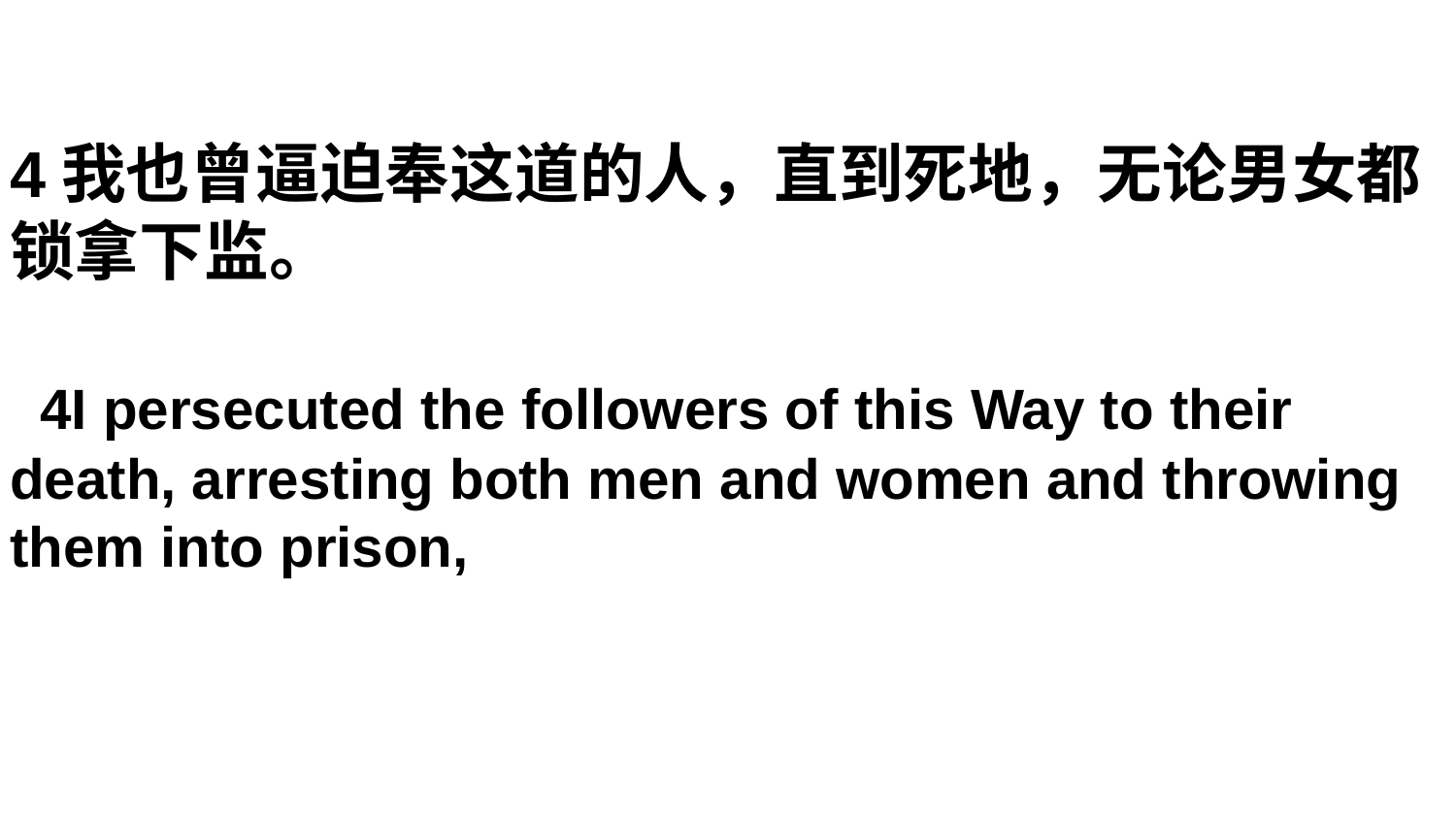

# 4我也曾逼迫奉这道的人，直到死地，无论男女都锁拿下监。 4I persecuted the followers of this Way to their death, arresting both men and women and throwing them into prison,